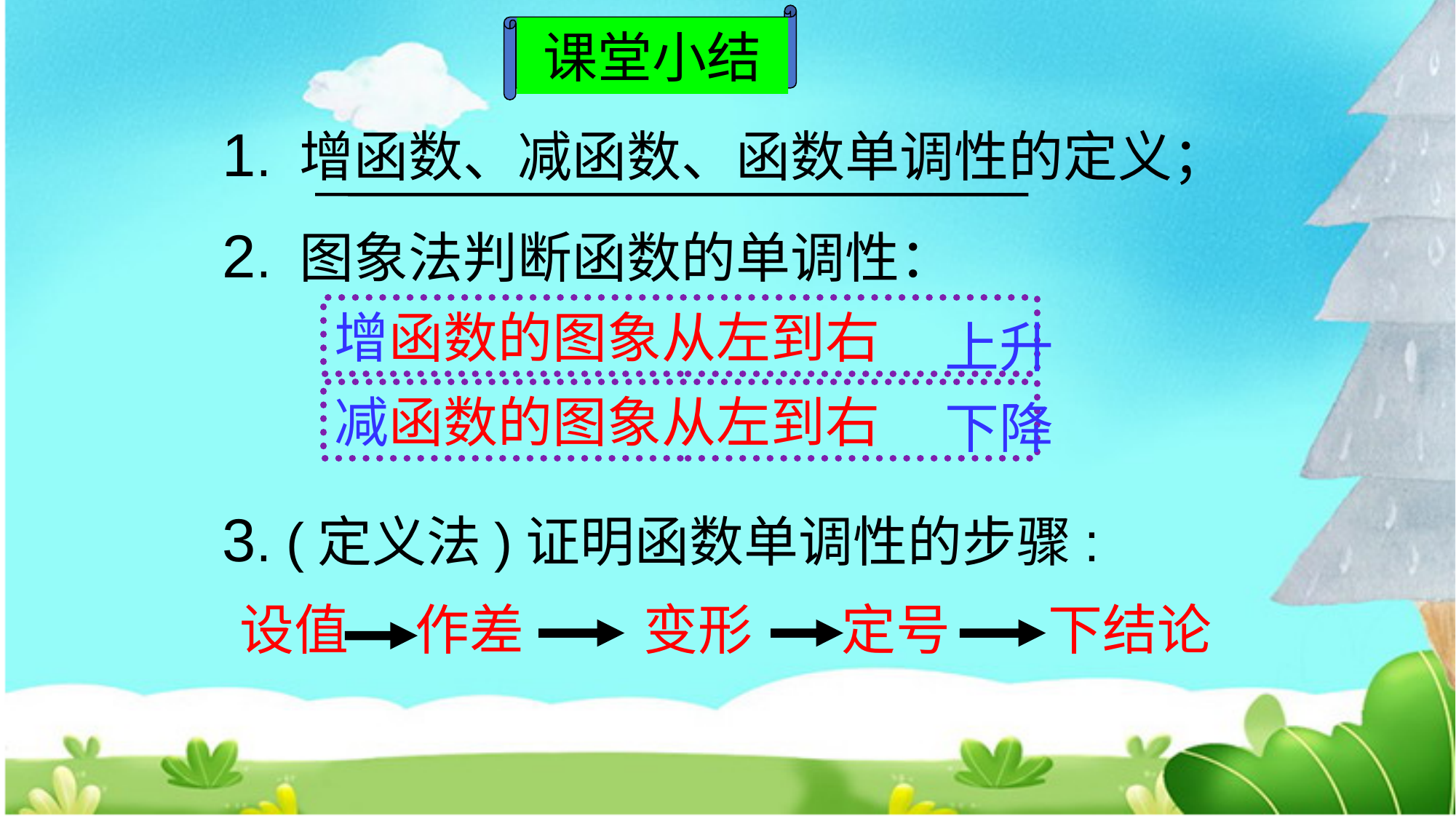

课堂小结
1. 增函数、减函数、函数单调性的定义；

2. 图象法判断函数的单调性：
增函数的图象从左到右
减函数的图象从左到右
上升
下降
3. (定义法)证明函数单调性的步骤:
设值
作差
变形
定号
下结论